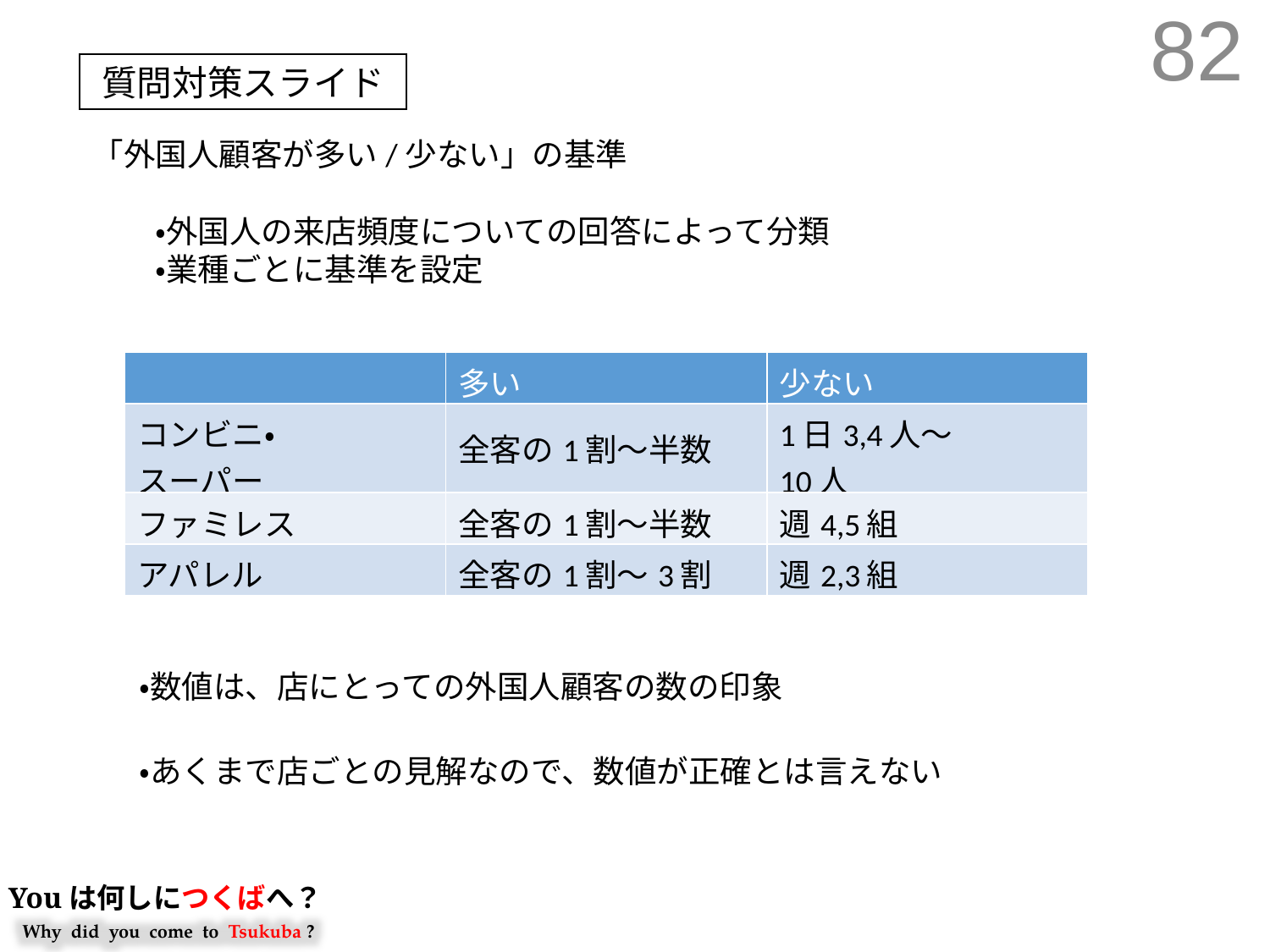

82
質問対策スライド
「外国人顧客が多い/少ない」の基準
・外国人の来店頻度についての回答によって分類
・業種ごとに基準を設定
|  | 多い | 少ない |
| --- | --- | --- |
| コンビニ・ スーパー | 全客の1割～半数 | 1日3,4人～ 10人 |
| ファミレス | 全客の1割～半数 | 週4,5組 |
| アパレル | 全客の1割～3割 | 週2,3組 |
・数値は、店にとっての外国人顧客の数の印象
・あくまで店ごとの見解なので、数値が正確とは言えない
Youは何しにつくばへ？
Why  did  you  come  to  Tsukuba ?